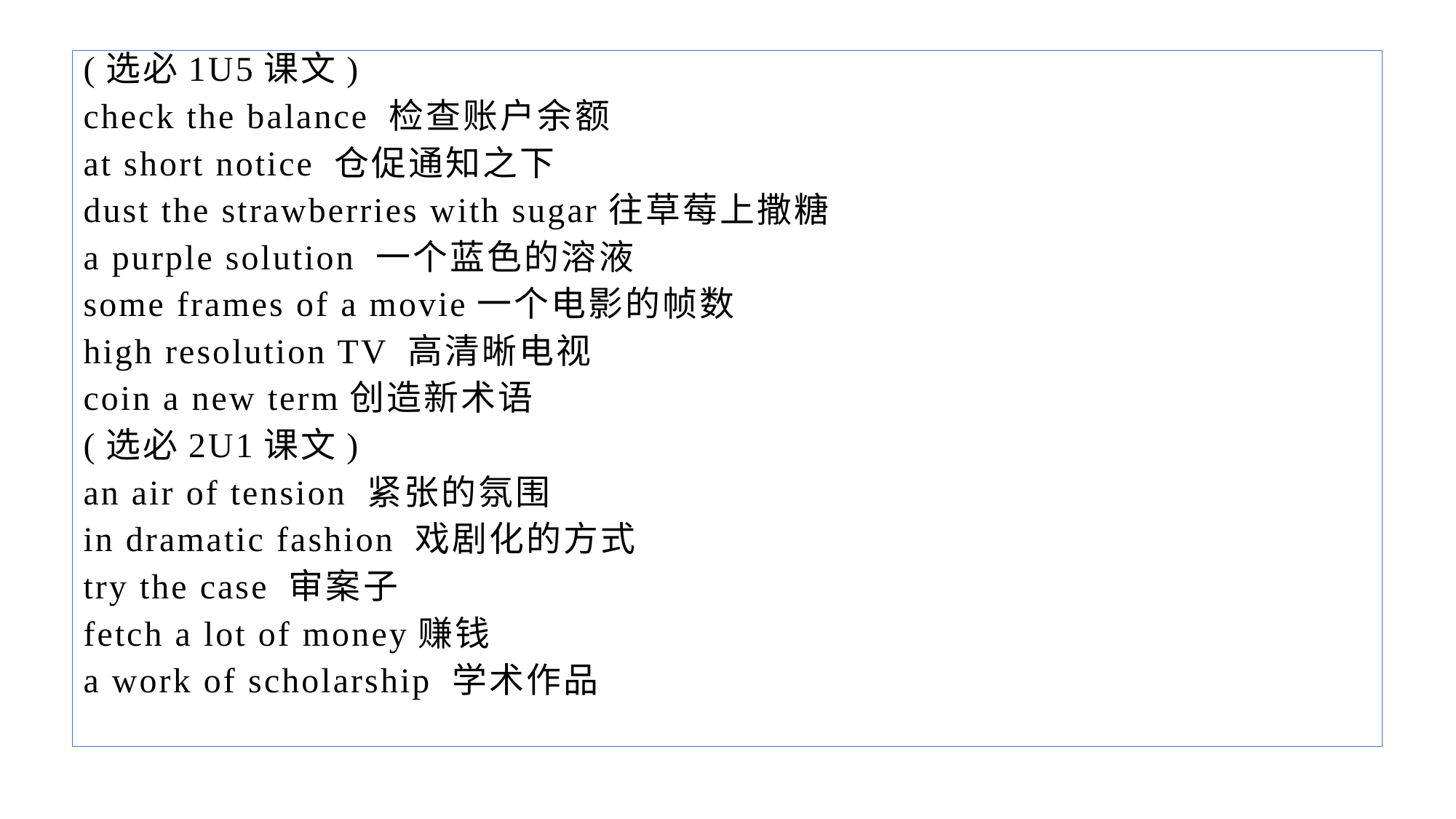

(选必1U5课文)
check the balance 检查账户余额
at short notice 仓促通知之下
dust the strawberries with sugar往草莓上撒糖
a purple solution 一个蓝色的溶液
some frames of a movie一个电影的帧数
high resolution TV 高清晰电视
coin a new term创造新术语
(选必2U1课文)
an air of tension 紧张的氛围
in dramatic fashion 戏剧化的方式
try the case 审案子
fetch a lot of money赚钱
a work of scholarship 学术作品